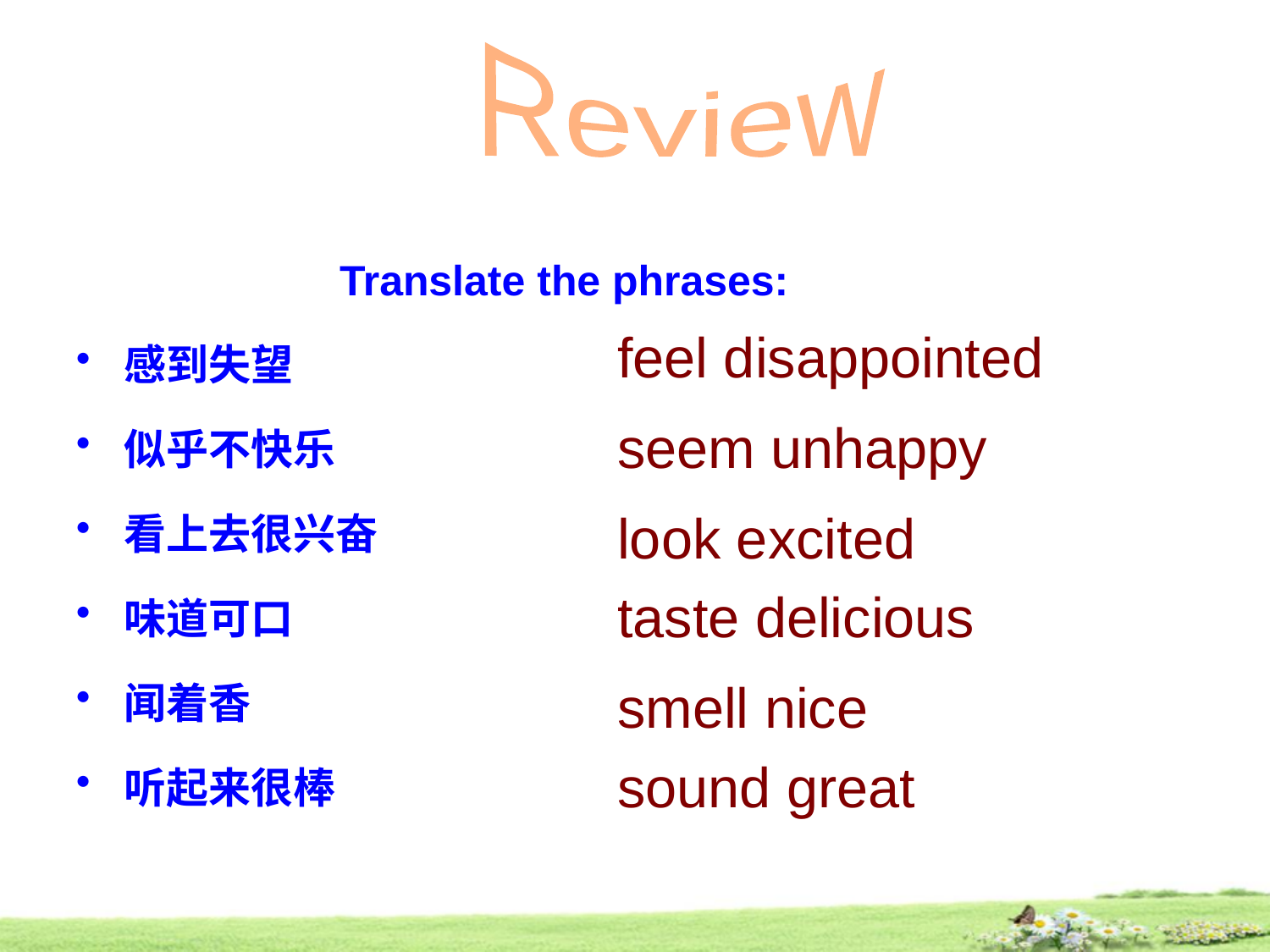

Review
Translate the phrases:
感到失望
似乎不快乐
看上去很兴奋
味道可口
闻着香
听起来很棒
feel disappointed
seem unhappy
look excited
taste delicious
smell nice
sound great